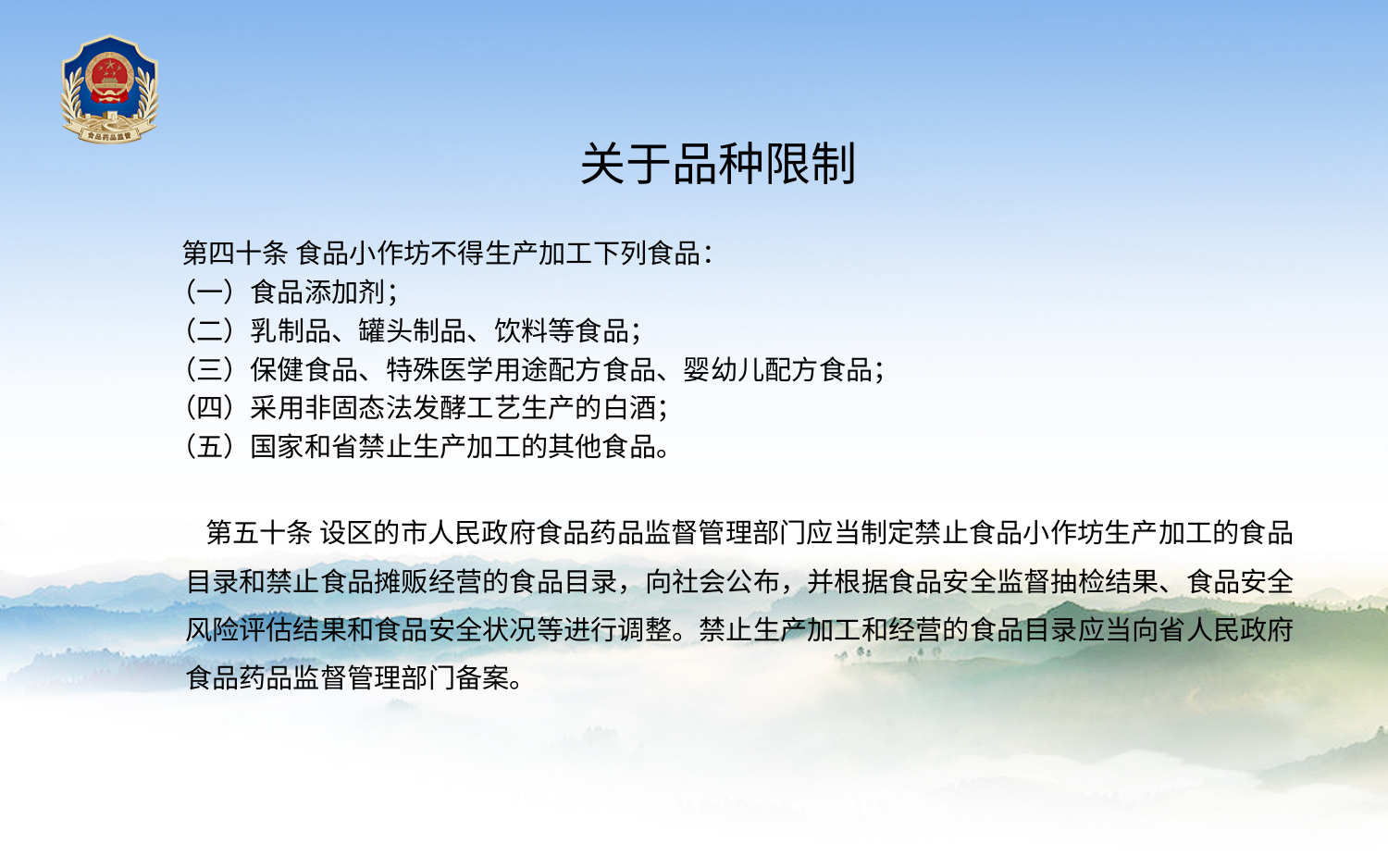

关于品种限制

       第四十条 食品小作坊不得生产加工下列食品：

     （一）食品添加剂；

     （二）乳制品、罐头制品、饮料等食品；

     （三）保健食品、特殊医学用途配方食品、婴幼儿配方食品；

     （四）采用非固态法发酵工艺生产的白酒；

     （五）国家和省禁止生产加工的其他食品。

           第五十条 设区的市人民政府食品药品监督管理部门应当制定禁止食品小作坊生产加工的食品目录和禁止食品摊贩经营的食品目录，向社会公布，并根据食品安全监督抽检结果、食品安全风险评估结果和食品安全状况等进行调整。禁止生产加工和经营的食品目录应当向省人民政府食品药品监督管理部门备案。